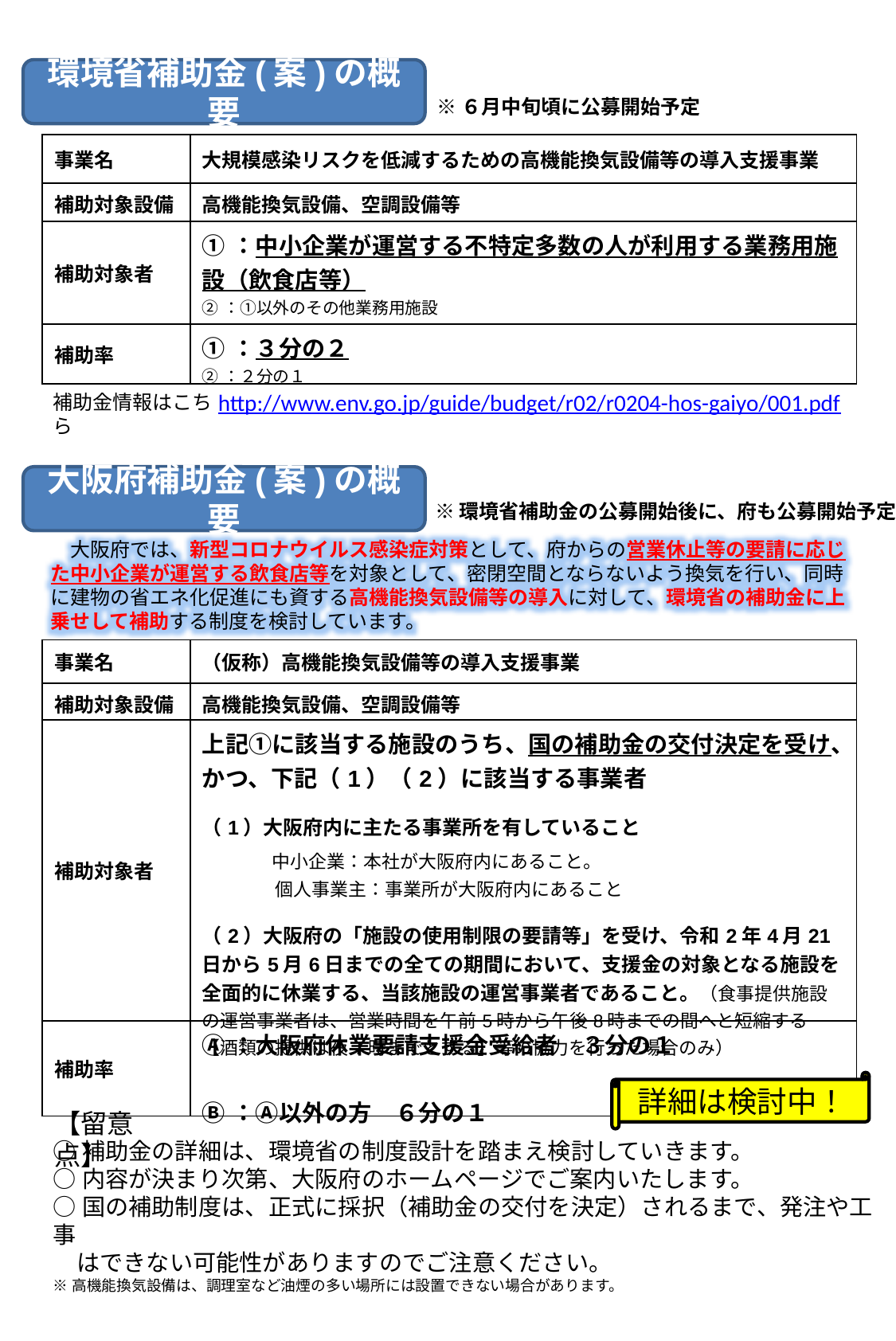

環境省補助金(案)の概要
※６月中旬頃に公募開始予定
| 事業名 | 大規模感染リスクを低減するための高機能換気設備等の導入支援事業 |
| --- | --- |
| 補助対象設備 | 高機能換気設備、空調設備等 |
| 補助対象者 | ①：中小企業が運営する不特定多数の人が利用する業務用施設（飲食店等） ②：①以外のその他業務用施設 |
| 補助率 | ①：３分の２　　　　 ②：２分の１ |
http://www.env.go.jp/guide/budget/r02/r0204-hos-gaiyo/001.pdf
補助金情報はこちら
大阪府補助金(案)の概要
※環境省補助金の公募開始後に、府も公募開始予定
　大阪府では、新型コロナウイルス感染症対策として、府からの営業休止等の要請に応じた中小企業が運営する飲食店等を対象として、密閉空間とならないよう換気を行い、同時に建物の省エネ化促進にも資する高機能換気設備等の導入に対して、環境省の補助金に上乗せして補助する制度を検討しています。
| 事業名 | （仮称）高機能換気設備等の導入支援事業 |
| --- | --- |
| 補助対象設備 | 高機能換気設備、空調設備等 |
| 補助対象者 | 上記①に該当する施設のうち、国の補助金の交付決定を受け、 かつ、下記（1）（2）に該当する事業者 （1）大阪府内に主たる事業所を有していること 　　　中小企業：本社が大阪府内にあること。 　　　　個人事業主：事業所が大阪府内にあること （2）大阪府の「施設の使用制限の要請等」を受け、令和2年4月21日から5月6日までの全ての期間において、支援金の対象となる施設を全面的に休業する、当該施設の運営事業者であること。（食事提供施設の運営事業者は、営業時間を午前5時から午後8時までの間へと短縮する【酒類の提供は夜7時までとする】等の協力を行った場合のみ） |
| 補助率 | Ⓐ：大阪府休業要請支援金受給者　３分の１　　　　　　　　　 Ⓑ：Ⓐ以外の方　６分の１ |
詳細は検討中！
【留意点】
○補助金の詳細は、環境省の制度設計を踏まえ検討していきます。
○内容が決まり次第、大阪府のホームページでご案内いたします。
○国の補助制度は、正式に採択（補助金の交付を決定）されるまで、発注や工事
　はできない可能性がありますのでご注意ください。
※高機能換気設備は、調理室など油煙の多い場所には設置できない場合があります。